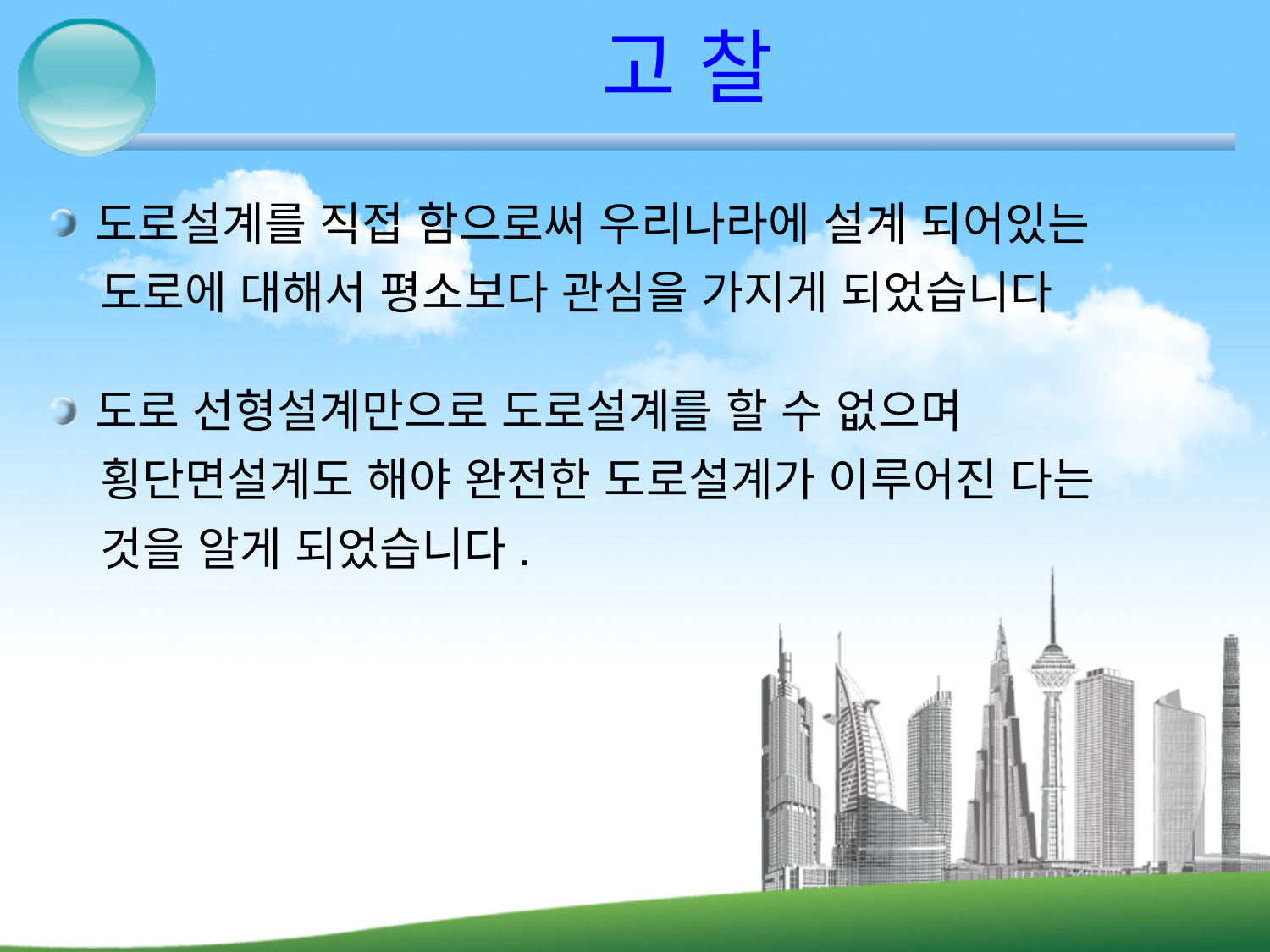

# 고 찰
도로설계를 직접 함으로써 우리나라에 설계 되어있는
   도로에 대해서 평소보다 관심을 가지게 되었습니다

도로 선형설계만으로 도로설계를 할 수 없으며
   횡단면설계도 해야 완전한 도로설계가 이루어진 다는
   것을 알게 되었습니다.